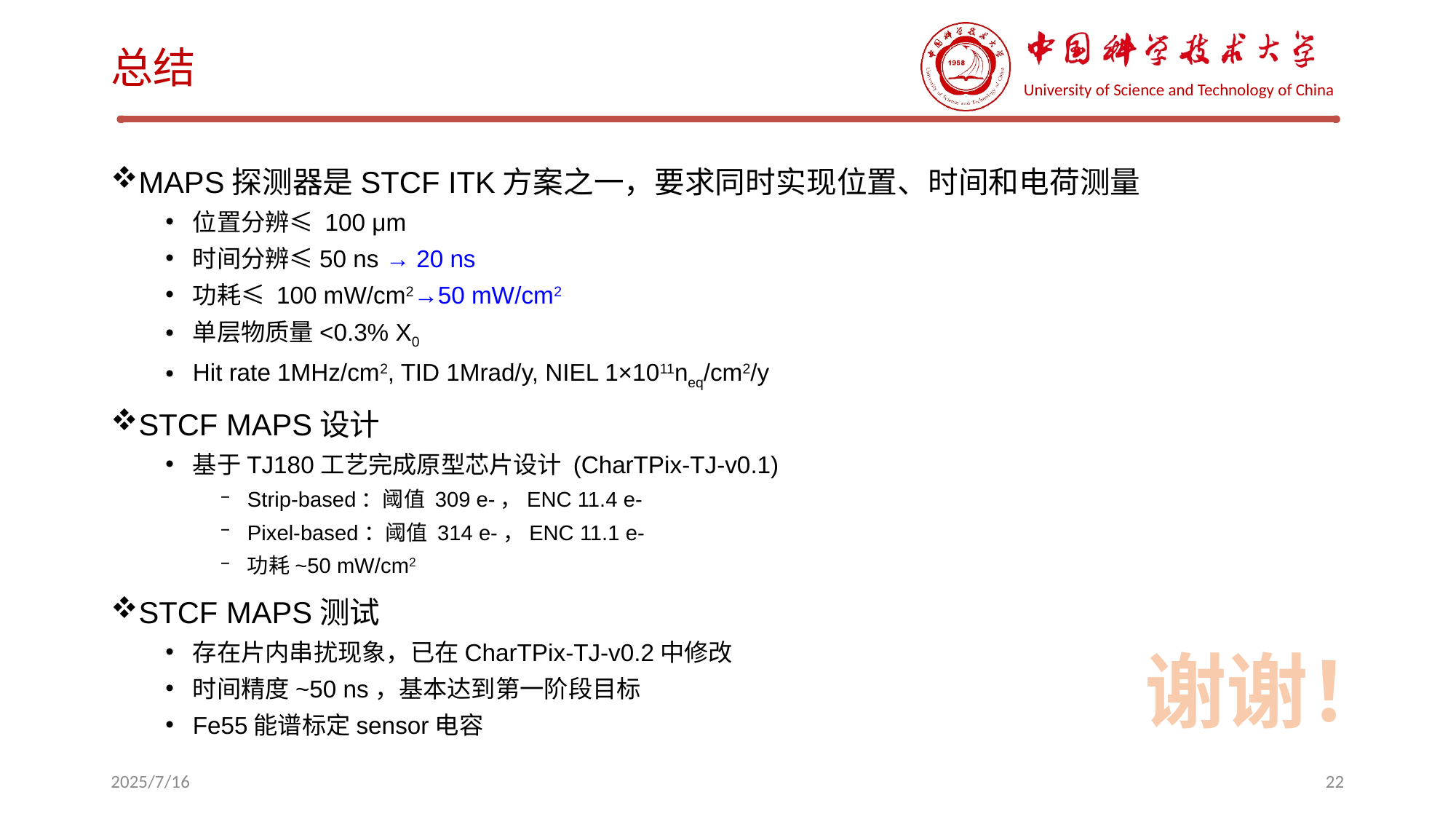

# 总结
MAPS探测器是STCF ITK方案之一，要求同时实现位置、时间和电荷测量
位置分辨≤ 100 μm
时间分辨≤50 ns → 20 ns
功耗≤ 100 mW/cm2→50 mW/cm2
单层物质量<0.3% X0
Hit rate 1MHz/cm2, TID 1Mrad/y, NIEL 1×1011neq/cm2/y
STCF MAPS设计
基于TJ180工艺完成原型芯片设计 (CharTPix-TJ-v0.1)
Strip-based：阈值 309 e-，ENC 11.4 e-
Pixel-based：阈值 314 e-，ENC 11.1 e-
功耗~50 mW/cm2
STCF MAPS测试
存在片内串扰现象，已在CharTPix-TJ-v0.2中修改
时间精度~50 ns，基本达到第一阶段目标
Fe55能谱标定sensor电容
谢谢！
2025/7/16
22